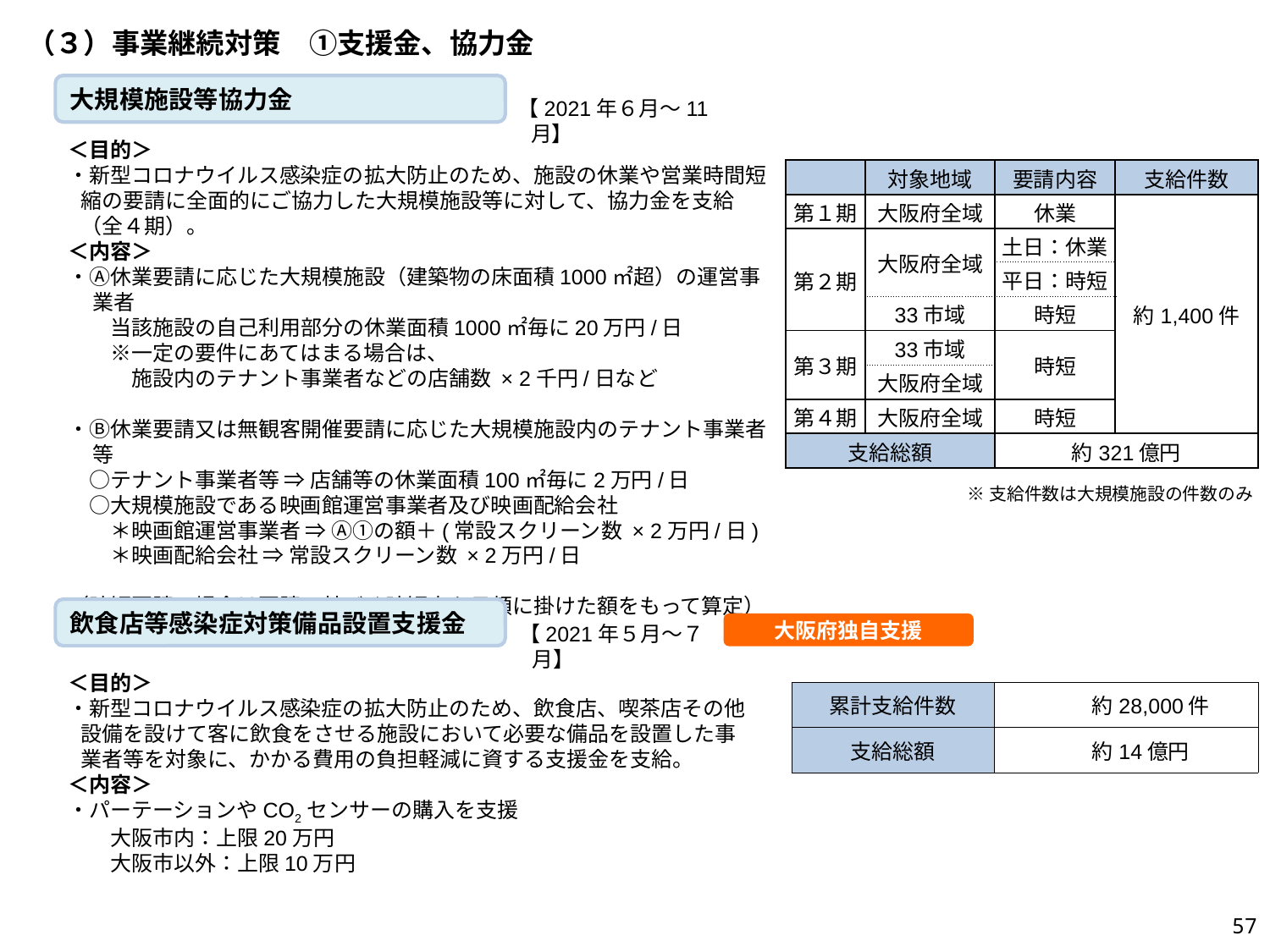

（３）事業継続対策　①支援金、協力金
大規模施設等協力金
【2021年６月～11月】
＜目的＞
・新型コロナウイルス感染症の拡大防止のため、施設の休業や営業時間短縮の要請に全面的にご協力した大規模施設等に対して、協力金を支給（全４期）。
＜内容＞
・Ⓐ休業要請に応じた大規模施設（建築物の床面積1000㎡超）の運営事業者
　　当該施設の自己利用部分の休業面積1000㎡毎に20万円/日
　　※一定の要件にあてはまる場合は、
　　　施設内のテナント事業者などの店舗数 × 2千円/日など

・Ⓑ休業要請又は無観客開催要請に応じた大規模施設内のテナント事業者等
　○テナント事業者等 ⇒ 店舗等の休業面積100㎡毎に2万円/日
　○大規模施設である映画館運営事業者及び映画配給会社
　　＊映画館運営事業者 ⇒ Ⓐ①の額＋(常設スクリーン数 × 2万円/日)
　　＊映画配給会社 ⇒ 常設スクリーン数 × 2万円/日

（時短要請の場合は要請に基づく時短率を日額に掛けた額をもって算定）
|  | 対象地域 | 要請内容 | 支給件数 |
| --- | --- | --- | --- |
| 第１期 | 大阪府全域 | 休業 | 約1,400件 |
| 第２期 | 大阪府全域 | 土日：休業 |  |
|  |  | 平日：時短 |  |
|  | 33市域 | 時短 |  |
| 第３期 | 33市域 | 時短 |  |
|  | 大阪府全域 |  |  |
| 第４期 | 大阪府全域 | 時短 |  |
| 支給総額 |  | 約321億円 |  |
※支給件数は大規模施設の件数のみ
飲食店等感染症対策備品設置支援金
大阪府独自支援
【2021年５月～７月】
＜目的＞
・新型コロナウイルス感染症の拡大防止のため、飲食店、喫茶店その他設備を設けて客に飲食をさせる施設において必要な備品を設置した事業者等を対象に、かかる費用の負担軽減に資する支援金を支給。
＜内容＞
・パーテーションやCO2センサーの購入を支援
　　大阪市内：上限20万円
　　大阪市以外：上限10万円
| 累計支給件数 | 約28,000件 |
| --- | --- |
| 支給総額 | 約14億円 |
57